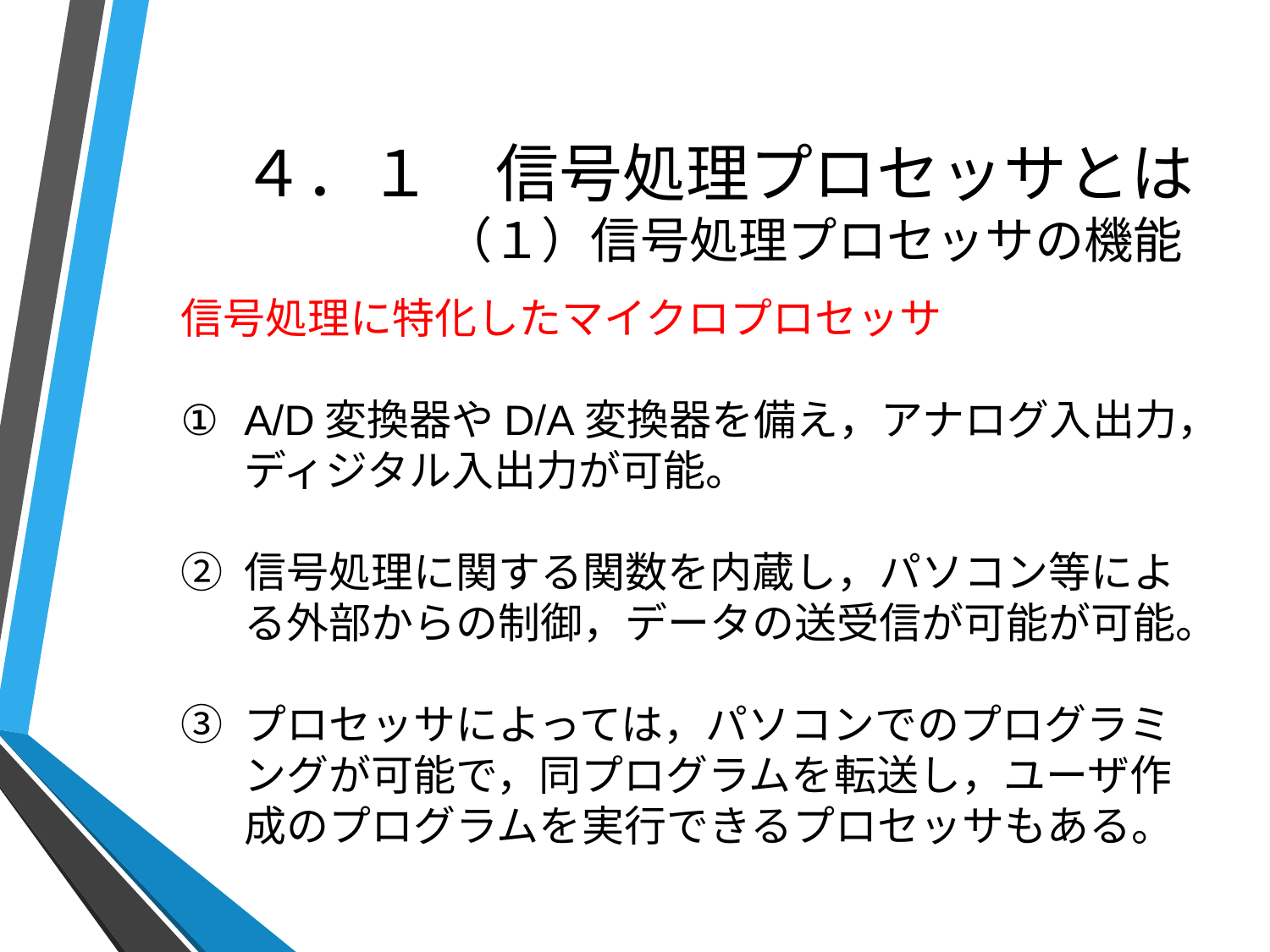

# ４．１　信号処理プロセッサとは （１）信号処理プロセッサの機能
信号処理に特化したマイクロプロセッサ

A/D変換器やD/A変換器を備え，アナログ入出力，ディジタル入出力が可能。

信号処理に関する関数を内蔵し，パソコン等による外部からの制御，データの送受信が可能が可能。

プロセッサによっては，パソコンでのプログラミングが可能で，同プログラムを転送し，ユーザ作成のプログラムを実行できるプロセッサもある。